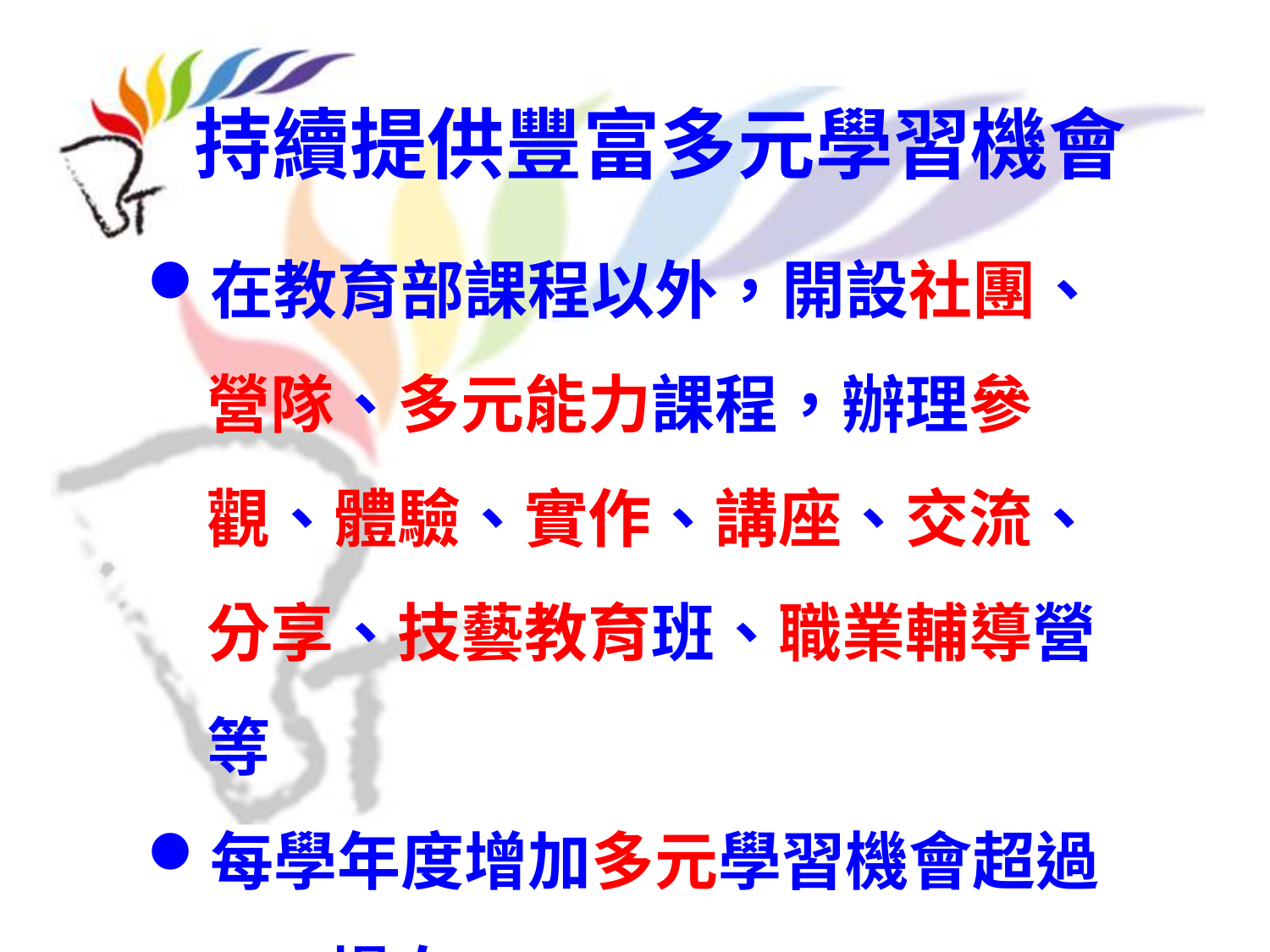

# 持續提供豐富多元學習機會
在教育部課程以外，開設社團、營隊、多元能力課程，辦理參觀、體驗、實作、講座、交流、分享、技藝教育班、職業輔導營等
每學年度增加多元學習機會超過100場次